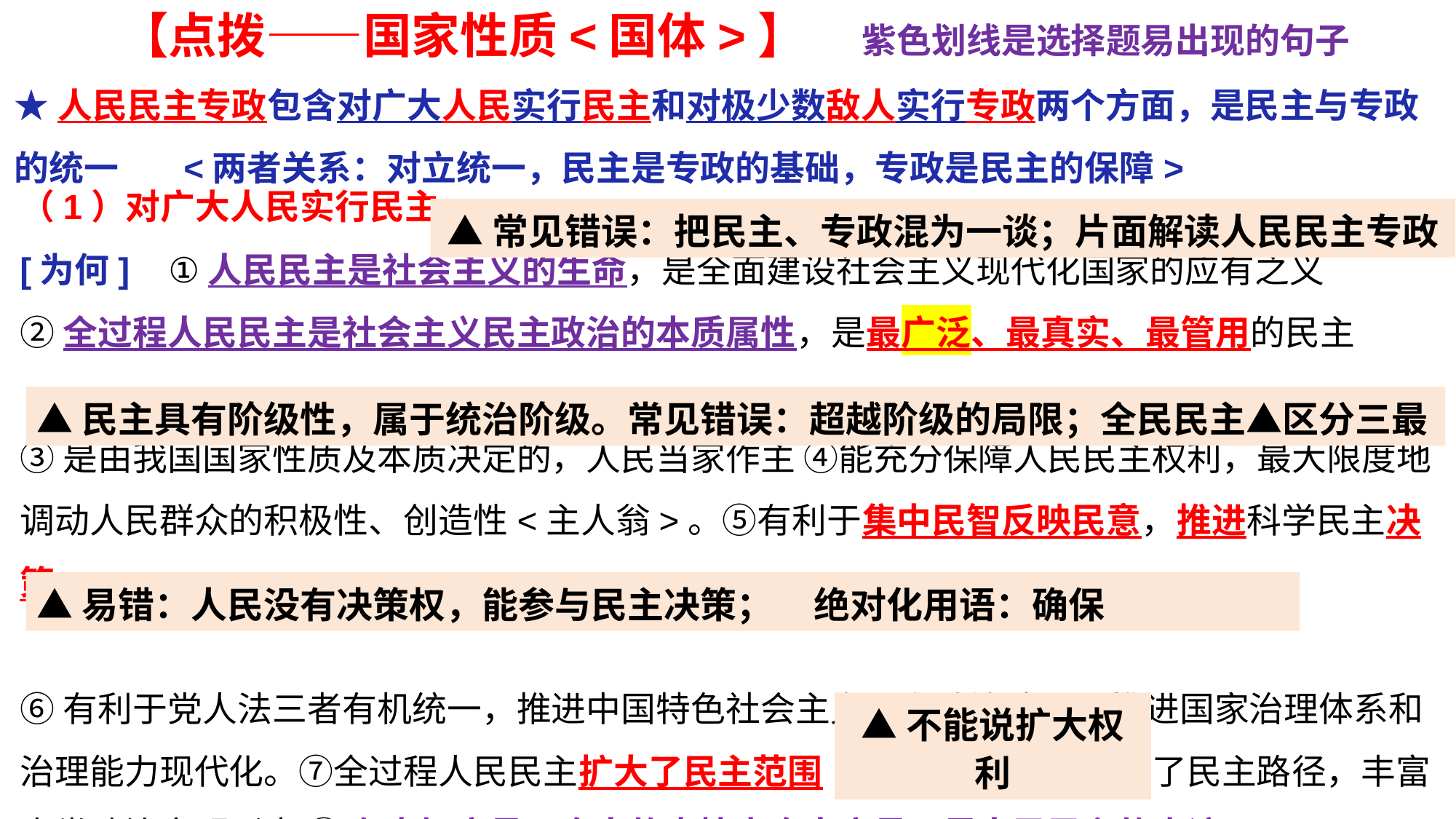

【点拨——国家性质<国体>】     紫色划线是选择题易出现的句子

（1）对广大人民实行民主
[为何]    ①人民民主是社会主义的生命，是全面建设社会主义现代化国家的应有之义
②全过程人民民主是社会主义民主政治的本质属性，是最广泛、最真实、最管用的民主

③是由我国国家性质及本质决定的，人民当家作主 ④能充分保障人民民主权利，最大限度地调动人民群众的积极性、创造性<主人翁>。⑤有利于集中民智反映民意，推进科学民主决策

⑥有利于党人法三者有机统一，推进中国特色社会主义民主政治建设，推进国家治理体系和治理能力现代化。⑦全过程人民民主扩大了民主范围                            ，拓宽了民主路径，丰富人类政治文明形态 ⑧ 有事好商量，众人的事情由众人商量，是人民民主的真谛
★人民民主专政包含对广大人民实行民主和对极少数敌人实行专政两个方面，是民主与专政的统一       <两者关系：对立统一，民主是专政的基础，专政是民主的保障>
▲常见错误：把民主、专政混为一谈；片面解读人民民主专政
▲民主具有阶级性，属于统治阶级。常见错误：超越阶级的局限；全民民主▲区分三最
▲易错：人民没有决策权，能参与民主决策；     绝对化用语：确保
▲不能说扩大权利